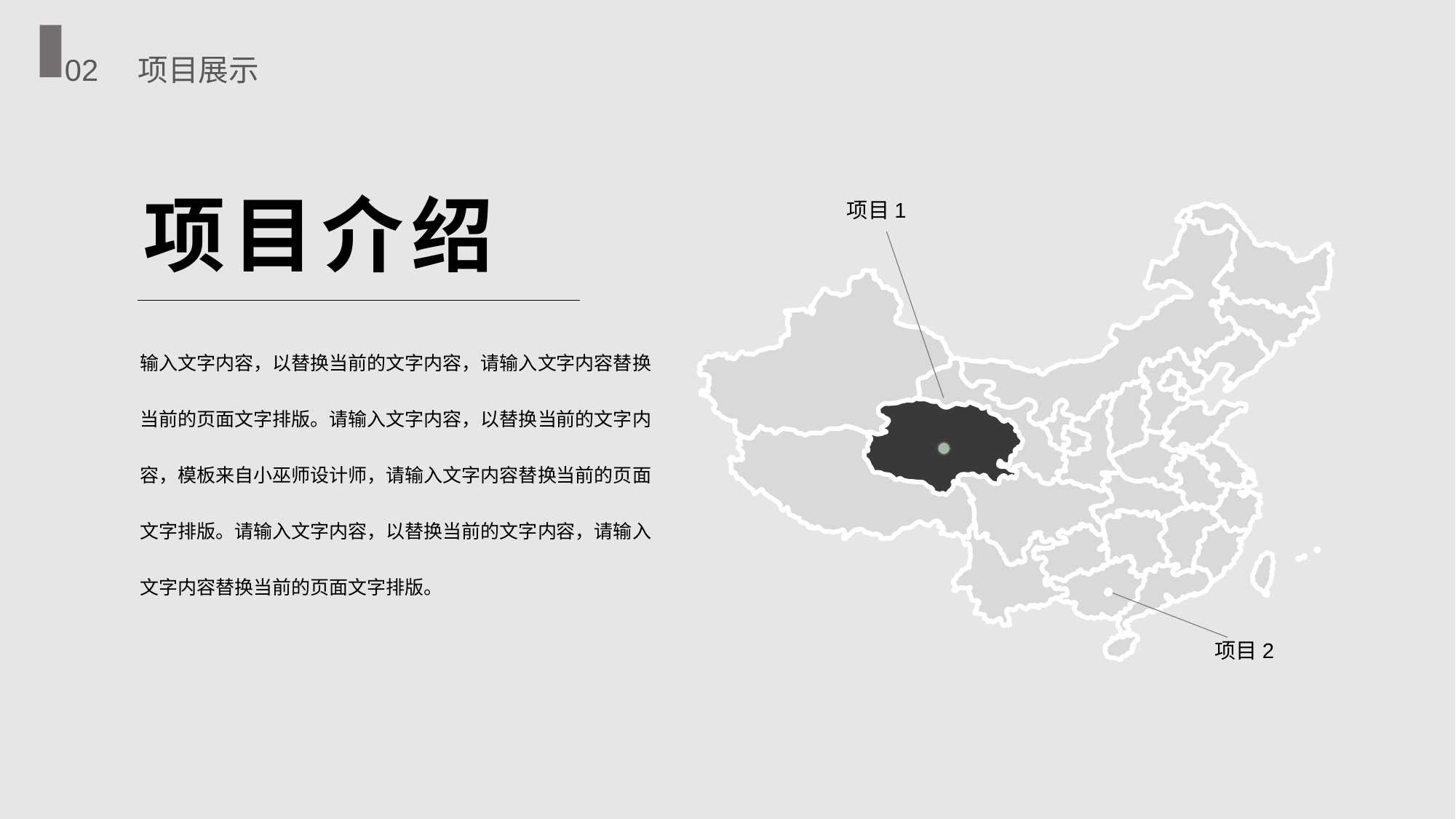

02     项目展示
项目介绍
项目1

输入文字内容，以替换当前的文字内容，请输入文字内容替换当前的页面文字排版。请输入文字内容，以替换当前的文字内容，模板来自小巫师设计师，请输入文字内容替换当前的页面文字排版。请输入文字内容，以替换当前的文字内容，请输入文字内容替换当前的页面文字排版。

项目2